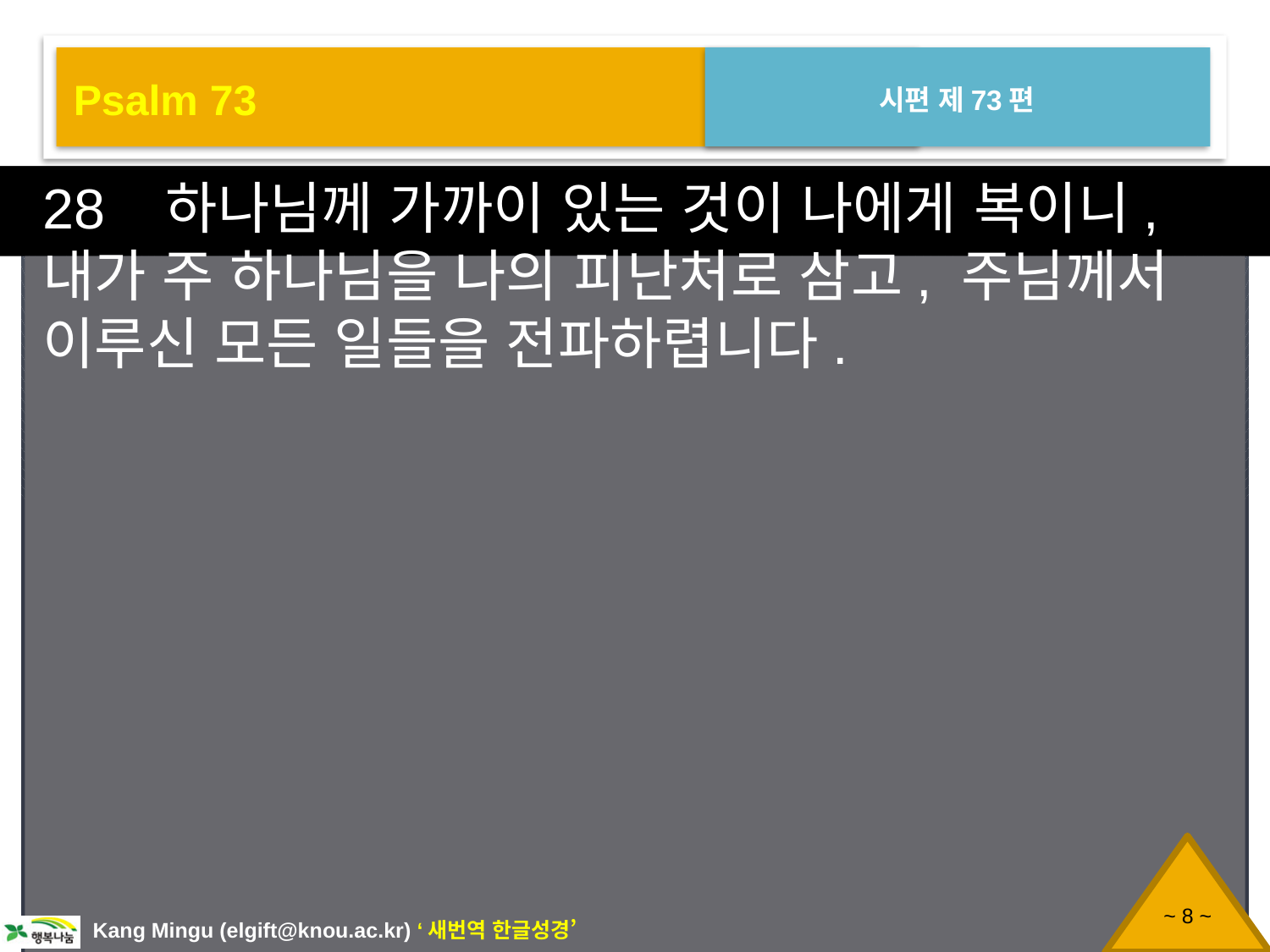

Psalm 73
시편 제73편
28   하나님께 가까이 있는 것이 나에게 복이니, 내가 주 하나님을 나의 피난처로 삼고, 주님께서 이루신 모든 일들을 전파하렵니다.